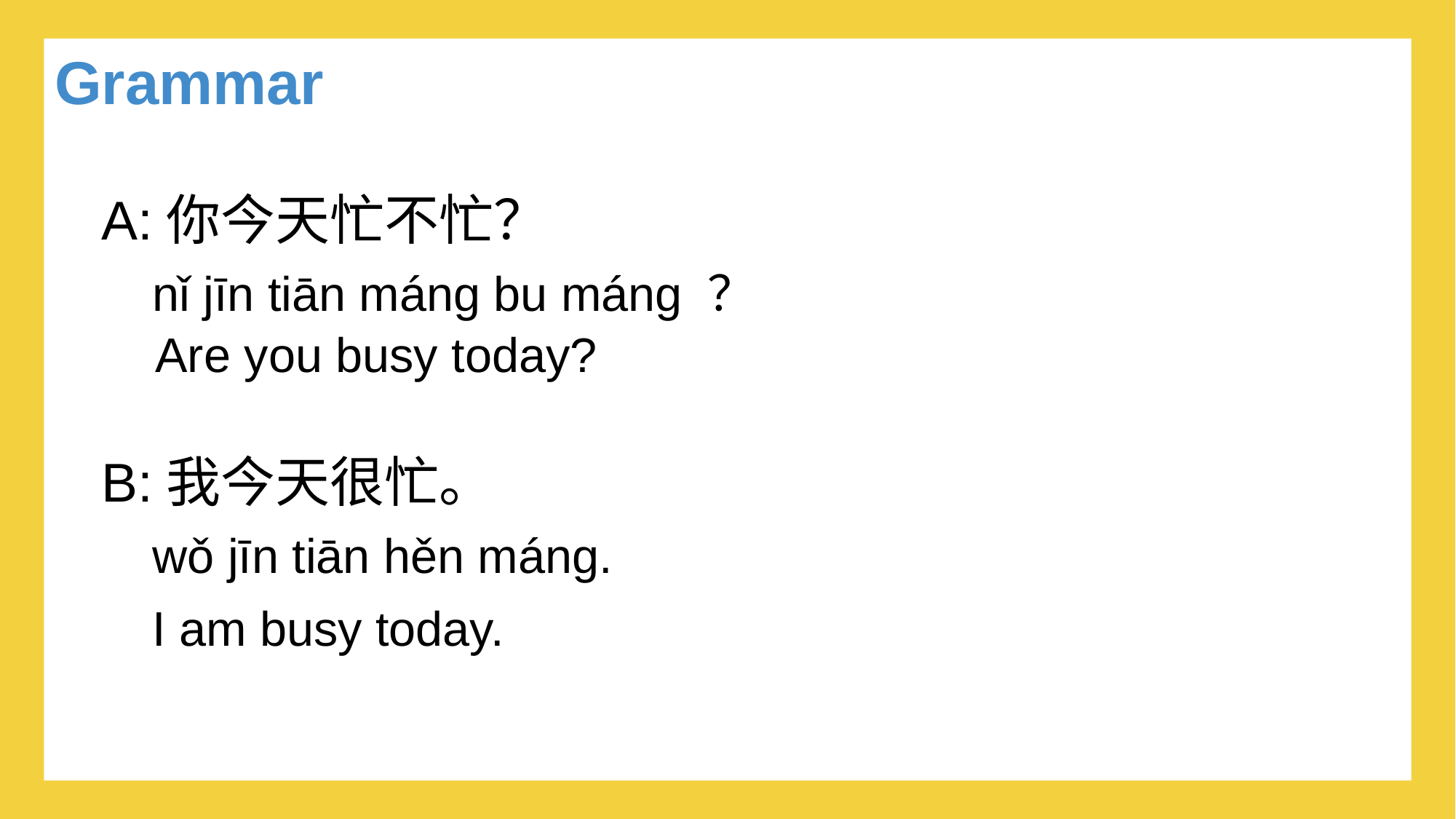

Grammar
ive
#
A:你今天忙不忙？
   nǐ jīn tiān máng bu máng ？
    Are you busy today?

B:我今天很忙。
   wǒ jīn tiān hěn máng.
   I am busy today.